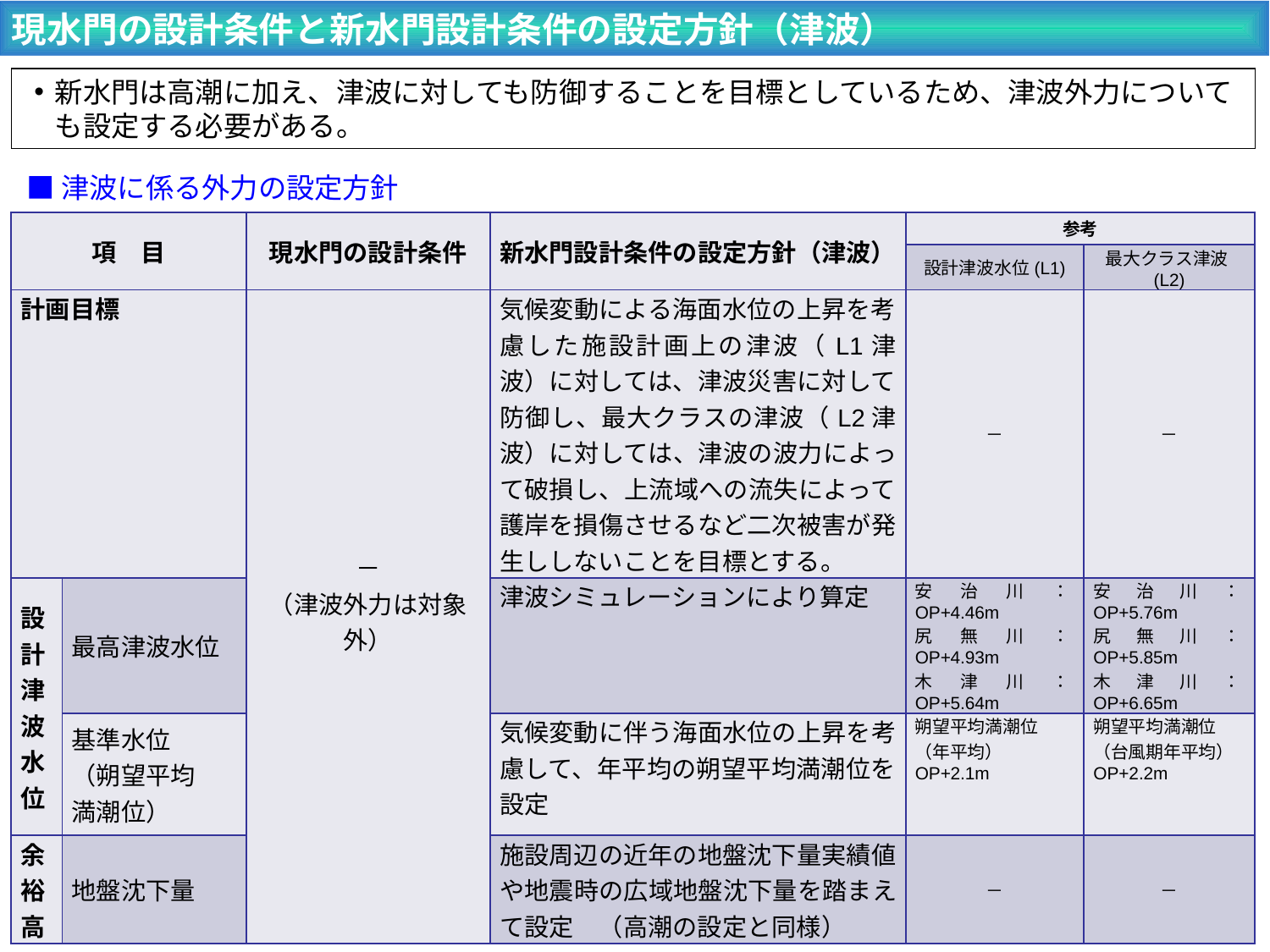

現水門の設計条件と新水門設計条件の設定方針（津波）
新水門は高潮に加え、津波に対しても防御することを目標としているため、津波外力についても設定する必要がある。
■津波に係る外力の設定方針
| 項　目 |  | 現水門の設計条件 | 新水門設計条件の設定方針（津波） | 参考 |  |
| --- | --- | --- | --- | --- | --- |
|  |  |  |  | 設計津波水位(L1) | 最大クラス津波(L2) |
| 計画目標 |  | － （津波外力は対象外） | 気候変動による海面水位の上昇を考慮した施設計画上の津波（L1津波）に対しては、津波災害に対して防御し、最大クラスの津波（L2津波）に対しては、津波の波力によって破損し、上流域への流失によって護岸を損傷させるなど二次被害が発生ししないことを目標とする。 | － | － |
| 設計津波水位 | 最高津波水位 |  | 津波シミュレーションにより算定 | 安治川：OP+4.46m 尻無川：OP+4.93m 木津川：OP+5.64m | 安治川：OP+5.76m 尻無川：OP+5.85m 木津川：OP+6.65m |
|  | 基準水位 （朔望平均 満潮位） |  | 気候変動に伴う海面水位の上昇を考慮して、年平均の朔望平均満潮位を設定 | 朔望平均満潮位 （年平均） OP+2.1m | 朔望平均満潮位 （台風期年平均）OP+2.2m |
| 余 裕 高 | 地盤沈下量 |  | 施設周辺の近年の地盤沈下量実績値や地震時の広域地盤沈下量を踏まえて設定　（高潮の設定と同様） | － | － |
4